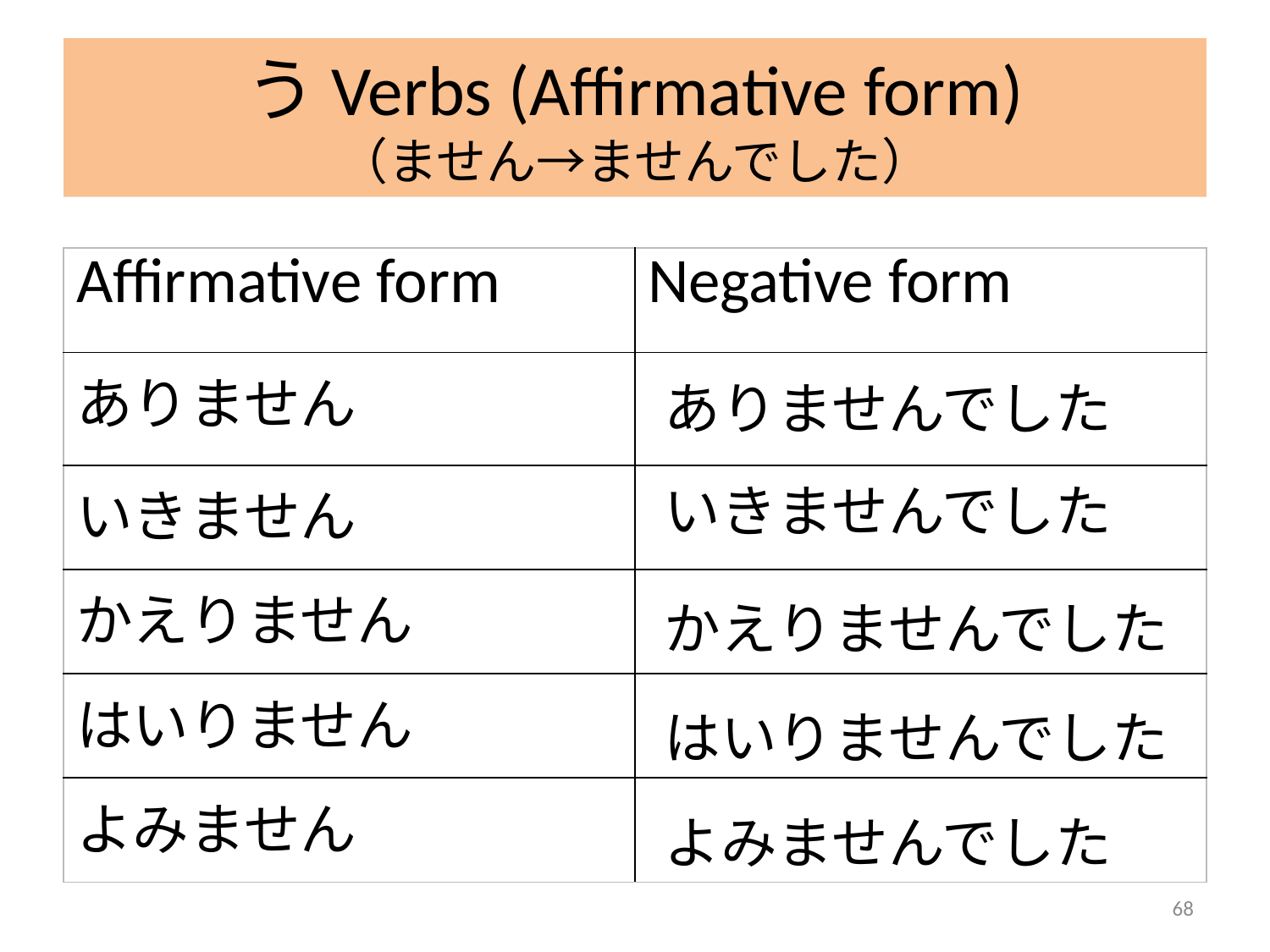

# うVerbs (Affirmative form) （ません→ませんでした）
| Affirmative form | Negative form |
| --- | --- |
| ありません |  |
| いきません |  |
| かえりません |  |
| はいりません |  |
| よみません |  |
ありませんでした
いきませんでした
かえりませんでした
はいりませんでした
よみませんでした
68